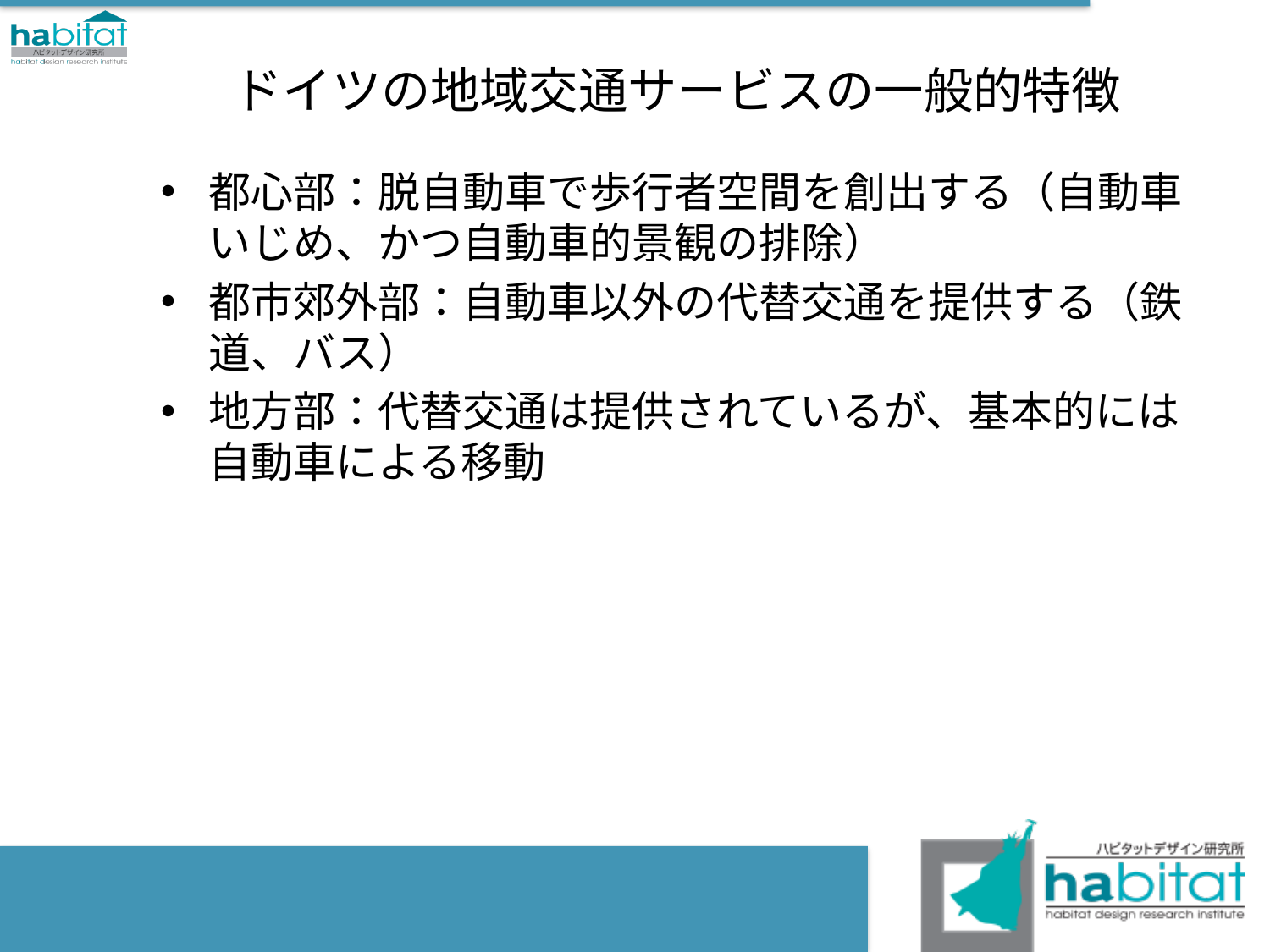

# ドイツの地域交通サービスの一般的特徴
都心部：脱自動車で歩行者空間を創出する（自動車いじめ、かつ自動車的景観の排除）
都市郊外部：自動車以外の代替交通を提供する（鉄道、バス）
地方部：代替交通は提供されているが、基本的には自動車による移動